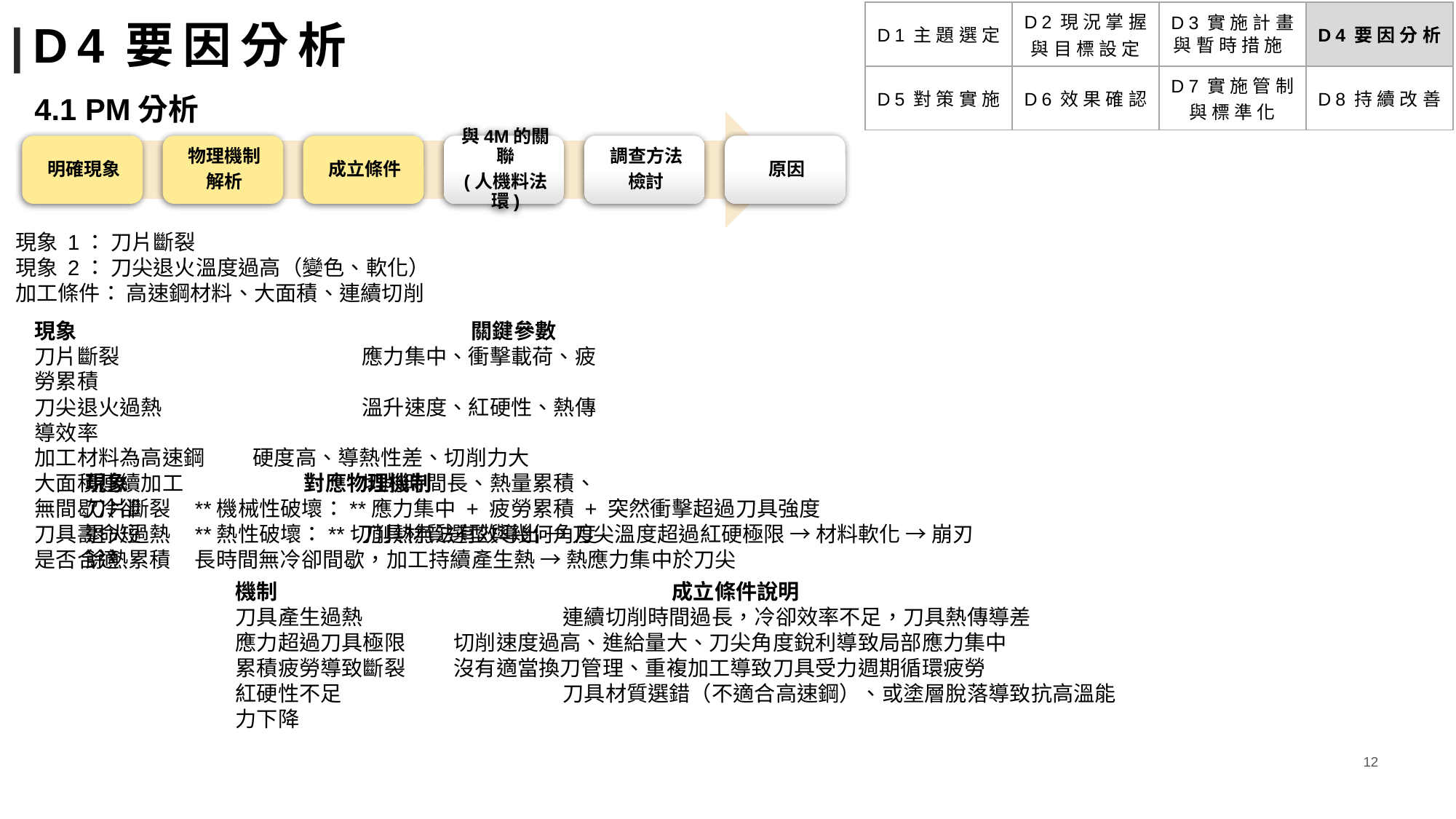

# |D4要因分析
| D1主題選定 | D2現況掌握 與目標設定 | D3實施計畫 與暫時措施 | D4要因分析 |
| --- | --- | --- | --- |
| D5對策實施 | D6效果確認 | D7實施管制 與標準化 | D8持續改善 |
4.1 PM分析
明確現象
物理機制
解析
成立條件
與4M的關聯
(人機料法環)
調查方法
檢討
原因
現象 1： 刀片斷裂
現象 2： 刀尖退火溫度過高（變色、軟化）
加工條件： 高速鋼材料、大面積、連續切削
現象				關鍵參數
刀片斷裂			應力集中、衝擊載荷、疲勞累積
刀尖退火過熱		溫升速度、紅硬性、熱傳導效率
加工材料為高速鋼	硬度高、導熱性差、切削力大
大面積連續加工		切削時間長、熱量累積、無間歇冷卻
刀具壽命短			刀具材質選型與幾何角度是否合適
現象		對應物理機制
刀片斷裂	**機械性破壞：**應力集中 + 疲勞累積 + 突然衝擊超過刀具強度
退火過熱	**熱性破壞：**切削熱無法有效導出 → 刀尖溫度超過紅硬極限 → 材料軟化 → 崩刃
餘熱累積	長時間無冷卻間歇，加工持續產生熱 → 熱應力集中於刀尖
機制				成立條件說明
刀具產生過熱		連續切削時間過長，冷卻效率不足，刀具熱傳導差
應力超過刀具極限	切削速度過高、進給量大、刀尖角度銳利導致局部應力集中
累積疲勞導致斷裂	沒有適當換刀管理、重複加工導致刀具受力週期循環疲勞
紅硬性不足			刀具材質選錯（不適合高速鋼）、或塗層脫落導致抗高溫能力下降